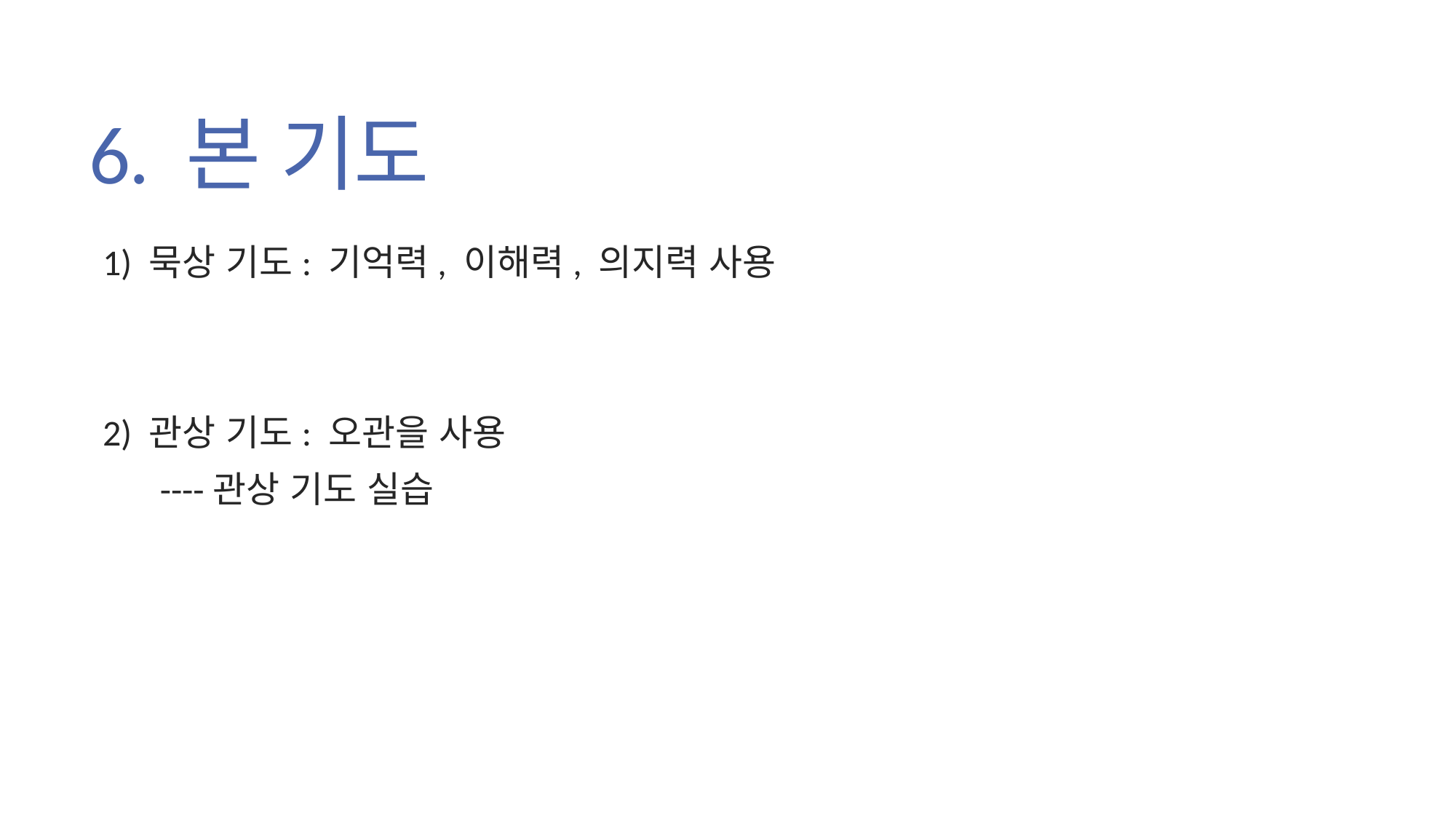

# 6. 본 기도
1) 묵상 기도: 기억력, 이해력, 의지력 사용

2) 관상 기도: 오관을 사용
       ----관상 기도 실습